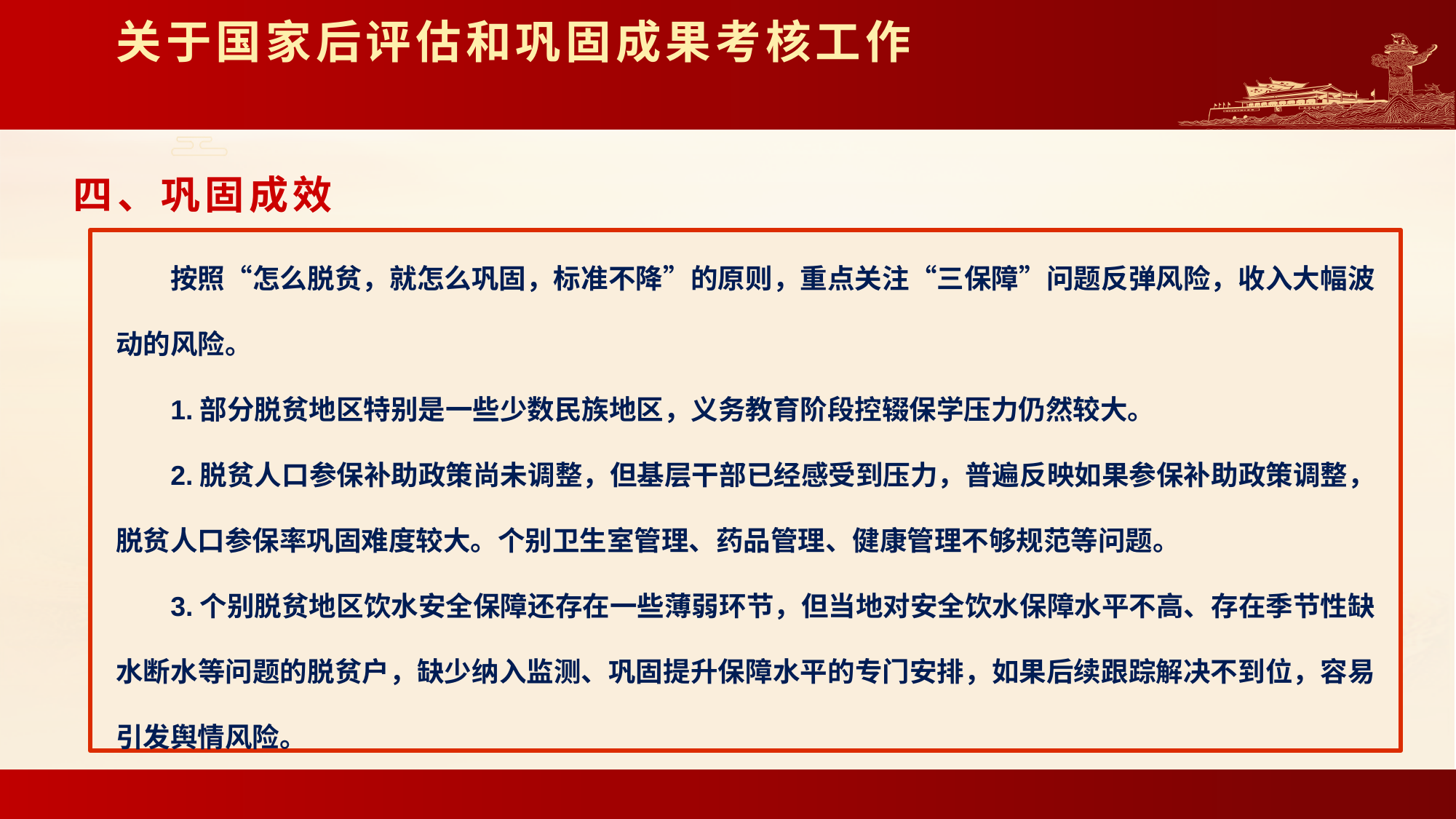

# 关于国家后评估和巩固成果考核工作
四、巩固成效
按照“怎么脱贫，就怎么巩固，标准不降”的原则，重点关注“三保障”问题反弹风险，收入大幅波动的风险。
1.部分脱贫地区特别是一些少数民族地区，义务教育阶段控辍保学压力仍然较大。
2.脱贫人口参保补助政策尚未调整，但基层干部已经感受到压力，普遍反映如果参保补助政策调整，脱贫人口参保率巩固难度较大。个别卫生室管理、药品管理、健康管理不够规范等问题。
3.个别脱贫地区饮水安全保障还存在一些薄弱环节，但当地对安全饮水保障水平不高、存在季节性缺水断水等问题的脱贫户，缺少纳入监测、巩固提升保障水平的专门安排，如果后续跟踪解决不到位，容易引发舆情风险。